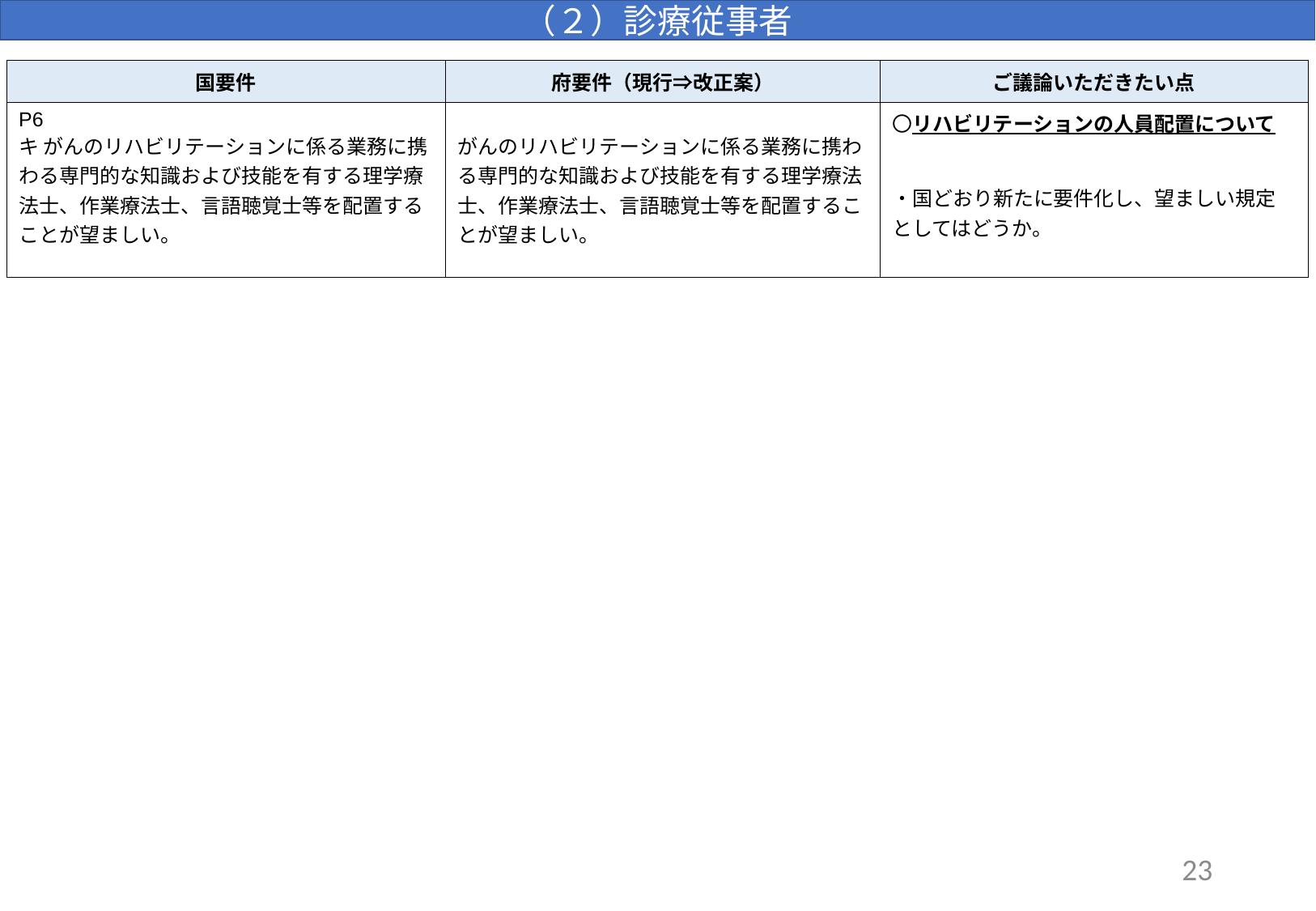

（２）診療従事者
| 国要件 | 府要件（現行⇒改正案） | ご議論いただきたい点 |
| --- | --- | --- |
| P6 キ がんのリハビリテーションに係る業務に携わる専門的な知識および技能を有する理学療法士、作業療法士、言語聴覚士等を配置することが望ましい。 | がんのリハビリテーションに係る業務に携わる専門的な知識および技能を有する理学療法士、作業療法士、言語聴覚士等を配置することが望ましい。 | 〇リハビリテーションの人員配置について ・国どおり新たに要件化し、望ましい規定としてはどうか。 |
23